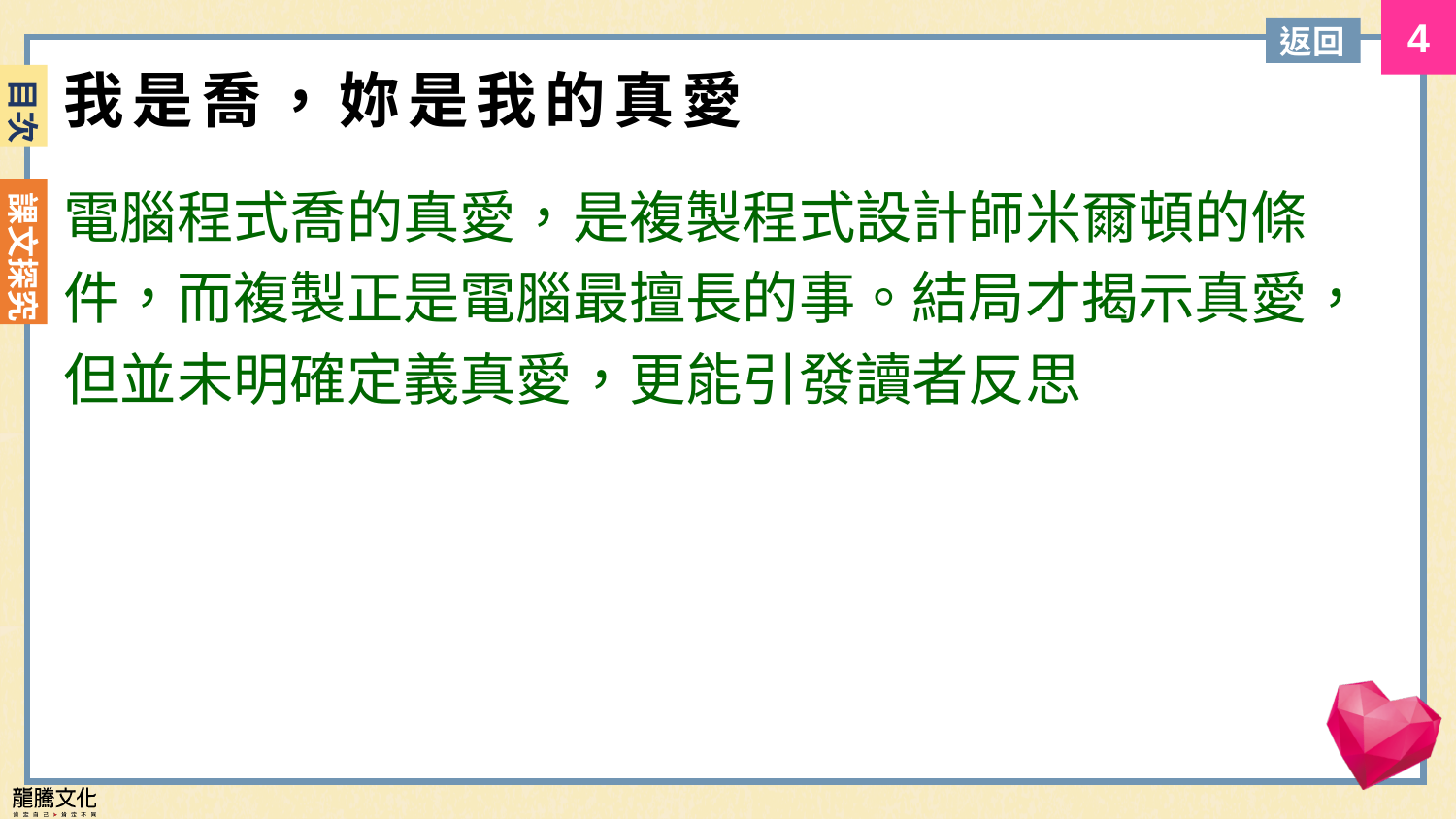

返回
我是喬，妳是我的真愛
電腦程式喬的真愛，是複製程式設計師米爾頓的條件，而複製正是電腦最擅長的事。結局才揭示真愛，但並未明確定義真愛，更能引發讀者反思